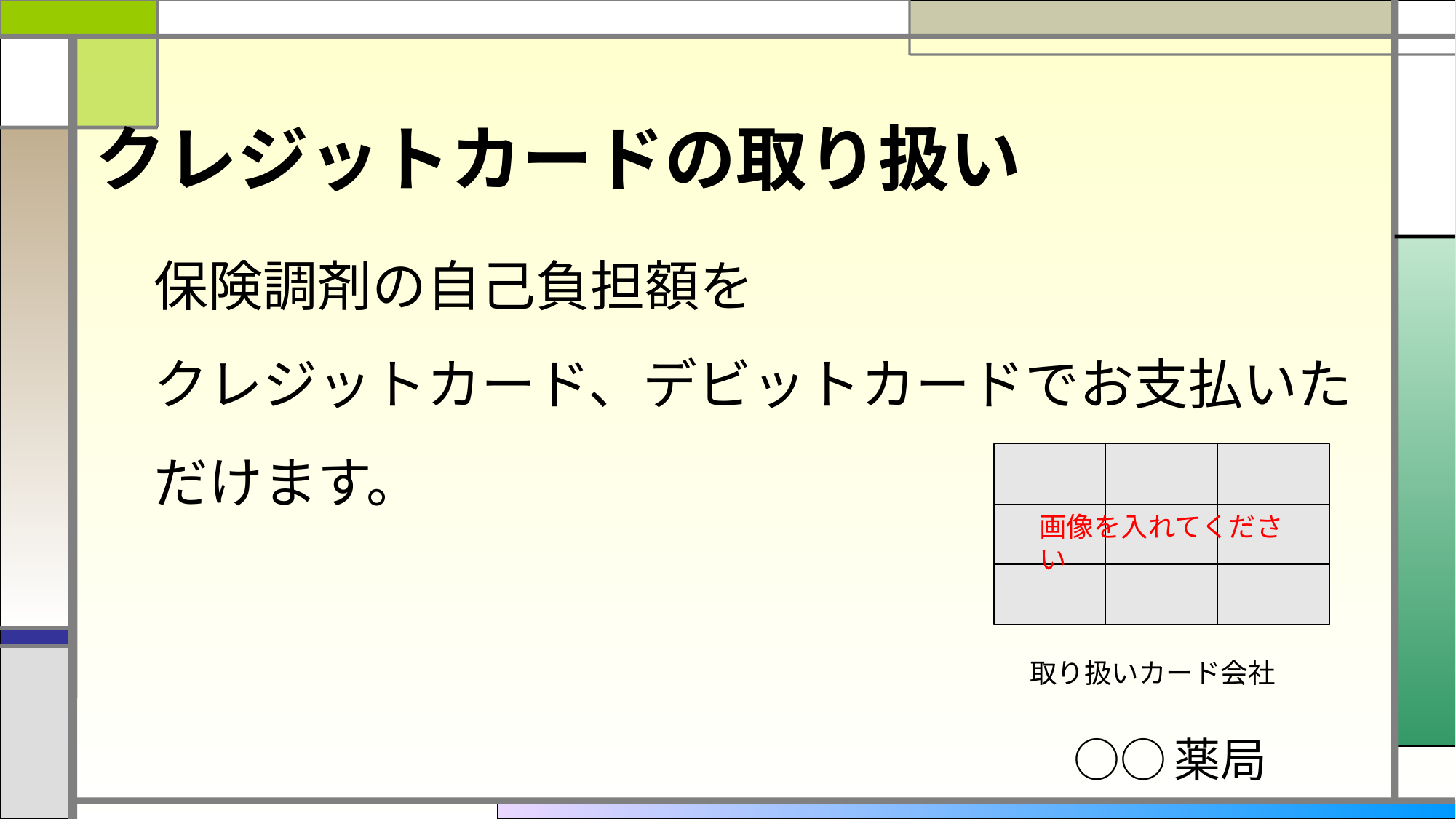

クレジットカードの取り扱い
保険調剤の自己負担額を
クレジットカード、デビットカードでお支払いただけます。

画像を入れてください
取り扱いカード会社
○○薬局